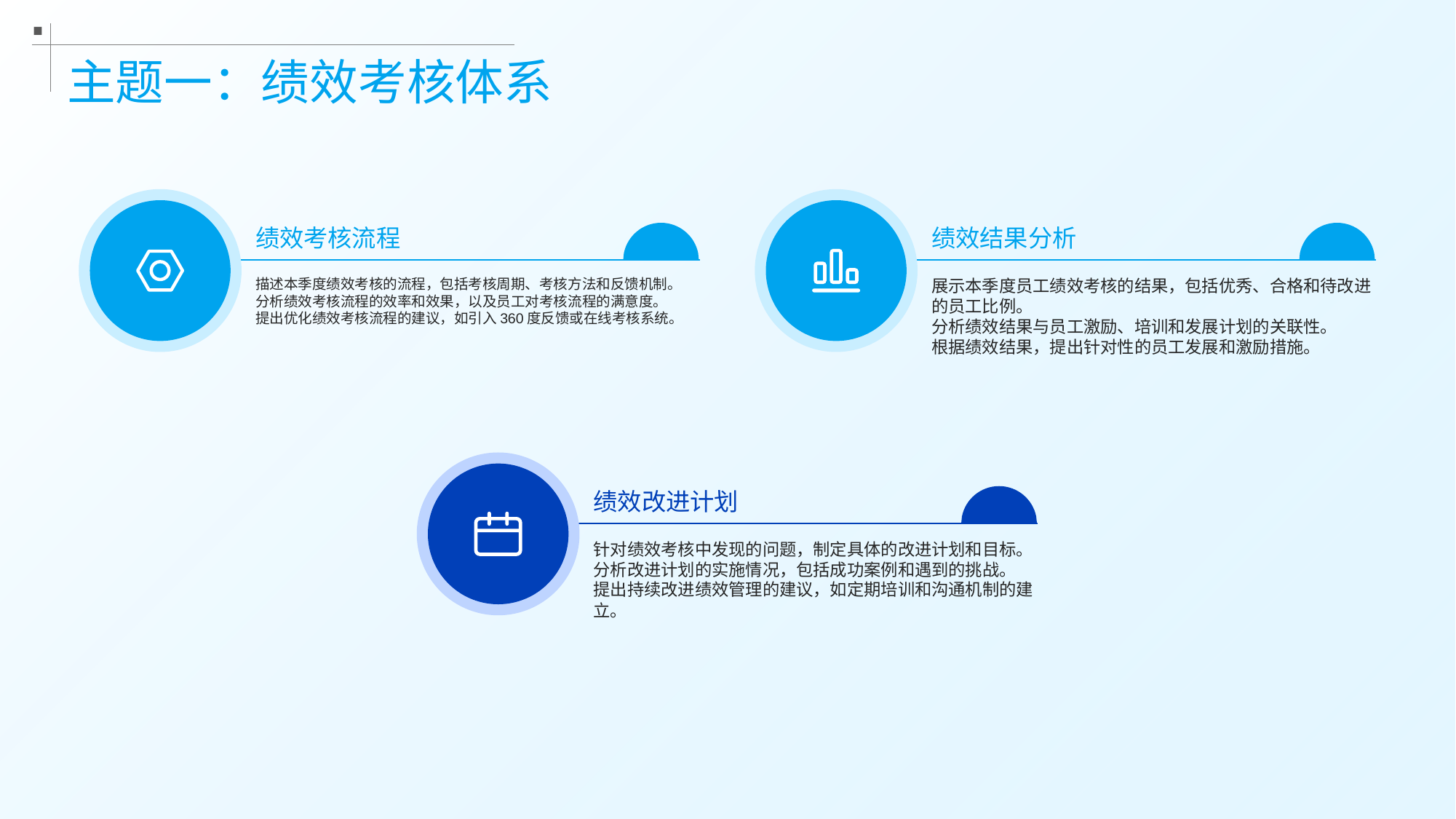

主题一：绩效考核体系
绩效考核流程
绩效结果分析

描述本季度绩效考核的流程，包括考核周期、考核方法和反馈机制。
分析绩效考核流程的效率和效果，以及员工对考核流程的满意度。
提出优化绩效考核流程的建议，如引入360度反馈或在线考核系统。
展示本季度员工绩效考核的结果，包括优秀、合格和待改进的员工比例。
分析绩效结果与员工激励、培训和发展计划的关联性。
根据绩效结果，提出针对性的员工发展和激励措施。
绩效改进计划

针对绩效考核中发现的问题，制定具体的改进计划和目标。
分析改进计划的实施情况，包括成功案例和遇到的挑战。
提出持续改进绩效管理的建议，如定期培训和沟通机制的建立。